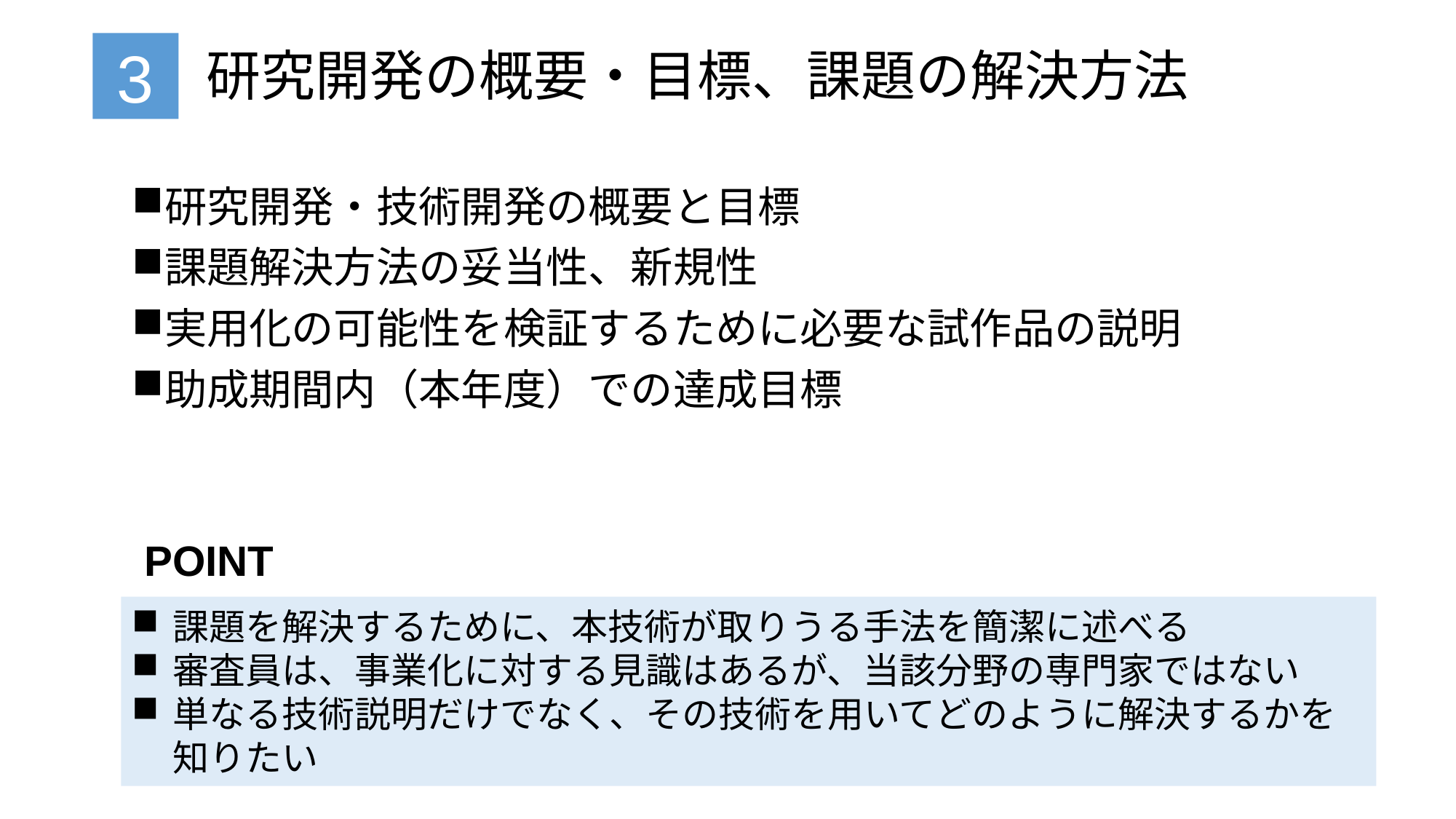

# 研究開発の概要・目標、課題の解決方法
3
研究開発・技術開発の概要と目標
課題解決方法の妥当性、新規性
実用化の可能性を検証するために必要な試作品の説明
助成期間内（本年度）での達成目標
POINT
課題を解決するために、本技術が取りうる手法を簡潔に述べる
審査員は、事業化に対する見識はあるが、当該分野の専門家ではない
単なる技術説明だけでなく、その技術を用いてどのように解決するかを知りたい